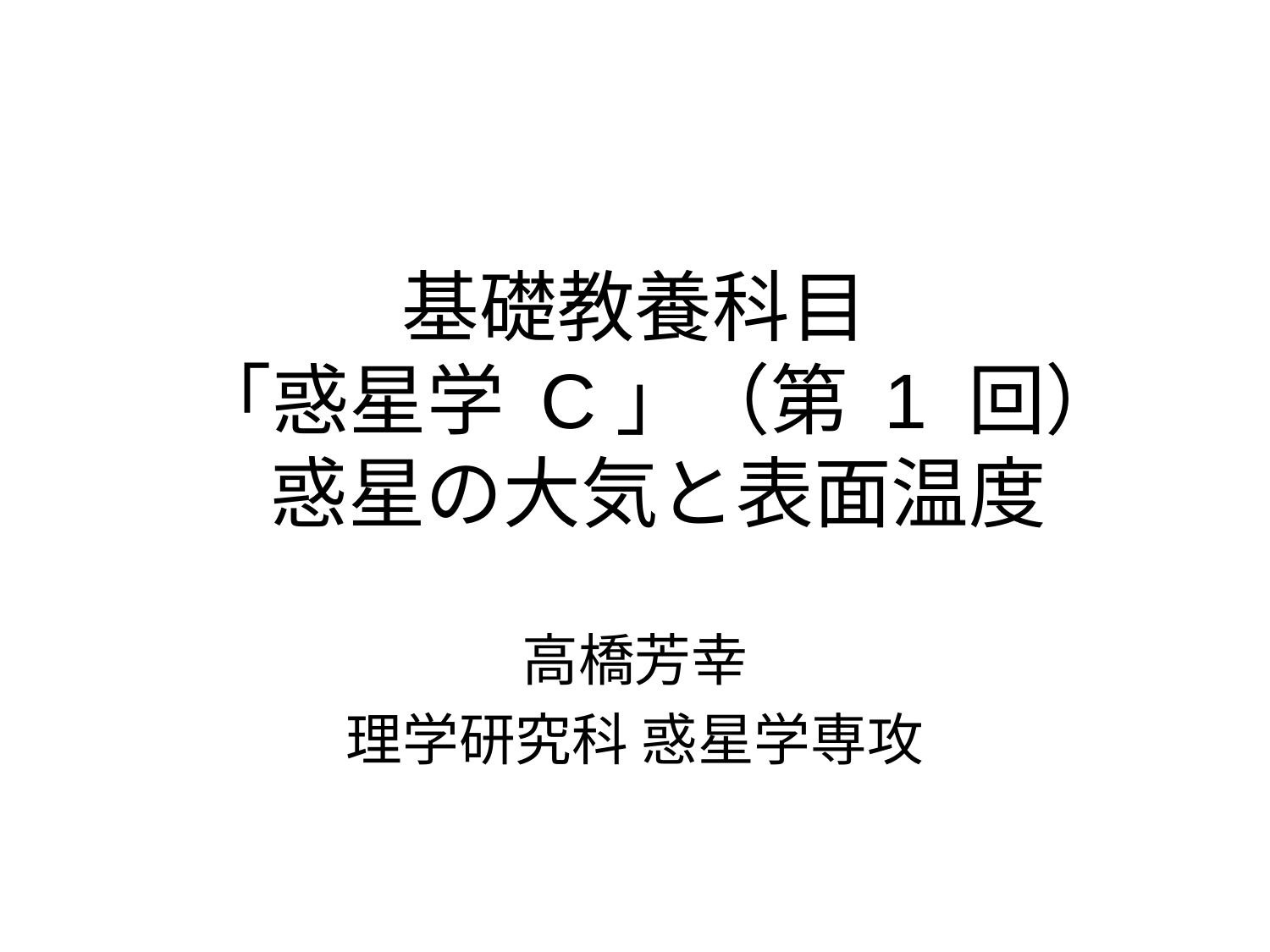

# 基礎教養科目 「惑星学 C」（第 1 回） 惑星の大気と表面温度

高橋芳幸
理学研究科 惑星学専攻